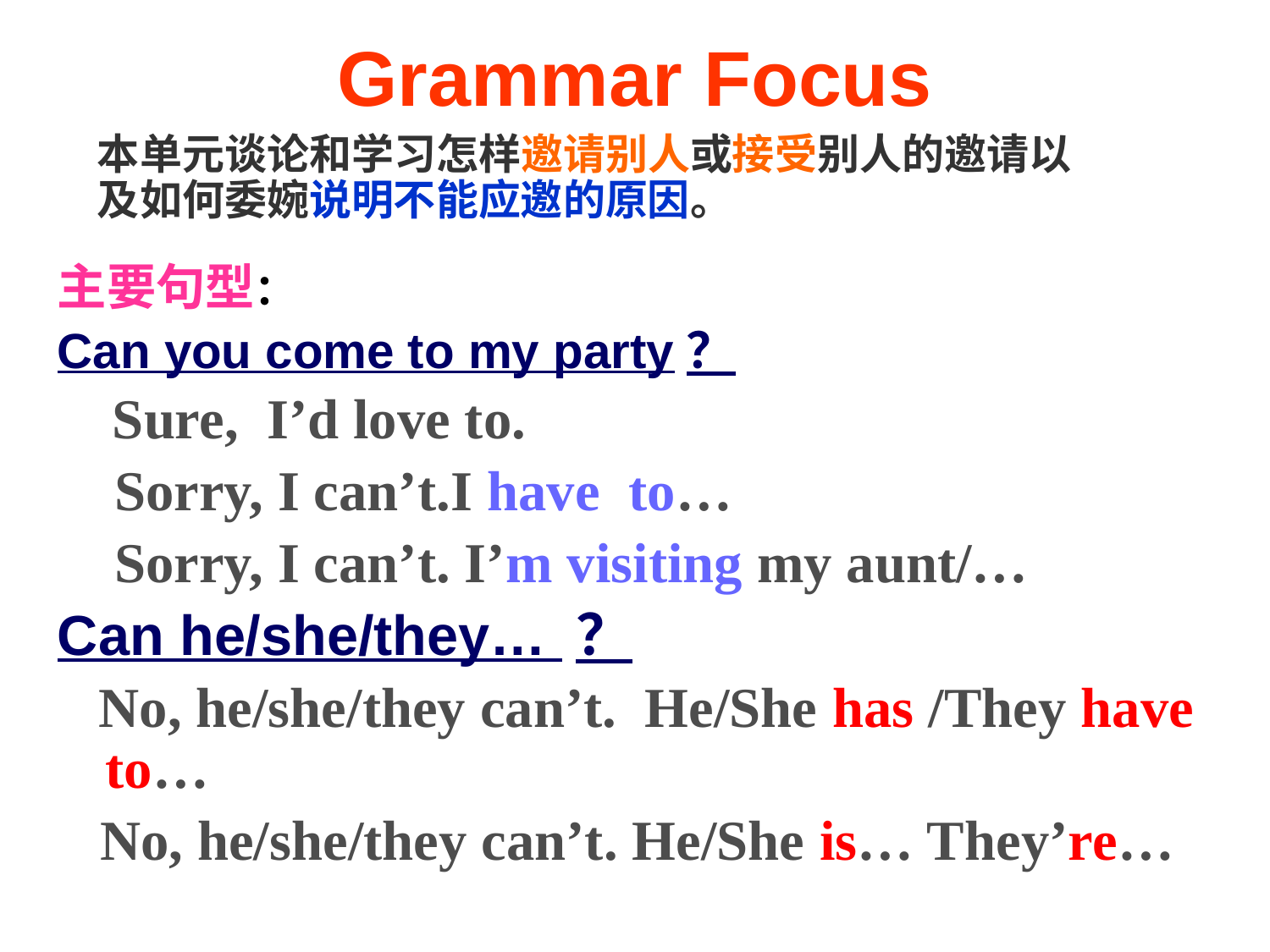

# Grammar Focus
本单元谈论和学习怎样邀请别人或接受别人的邀请以及如何委婉说明不能应邀的原因。
主要句型：
Can you come to my party？
    Sure,  I’d love to.
    Sorry, I can’t.I have  to…
    Sorry, I can’t. I’m visiting my aunt/…
Can he/she/they… ？
   No, he/she/they can’t.  He/She has /They have to…
   No, he/she/they can’t. He/She is… They’re…